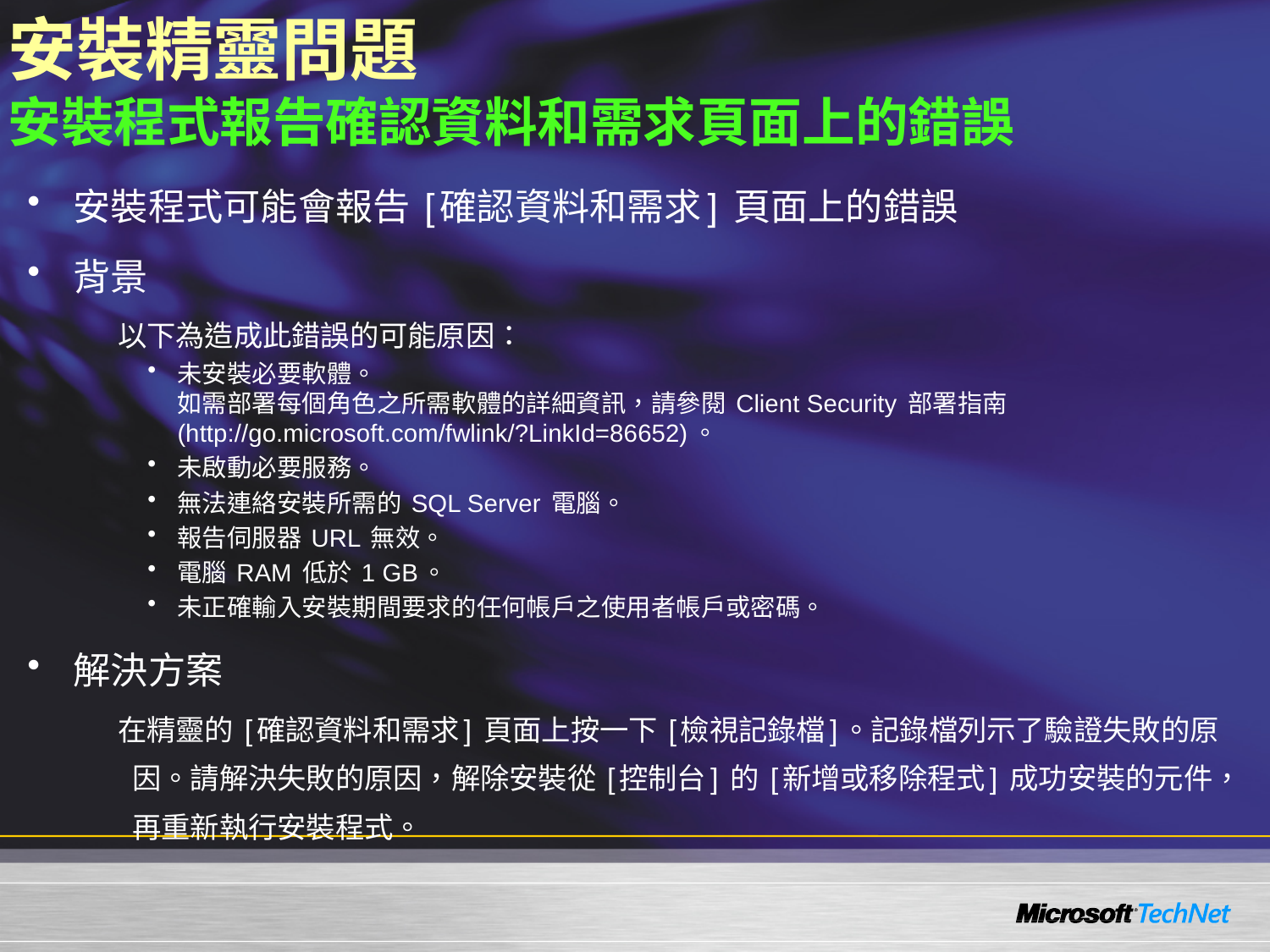

# 安裝精靈問題 安裝程式報告確認資料和需求頁面上的錯誤
安裝程式可能會報告 [確認資料和需求] 頁面上的錯誤
背景
以下為造成此錯誤的可能原因：
未安裝必要軟體。
如需部署每個角色之所需軟體的詳細資訊，請參閱 Client Security 部署指南 (http://go.microsoft.com/fwlink/?LinkId=86652)。
未啟動必要服務。
無法連絡安裝所需的 SQL Server 電腦。
報告伺服器 URL 無效。
電腦 RAM 低於 1 GB。
未正確輸入安裝期間要求的任何帳戶之使用者帳戶或密碼。
解決方案
在精靈的 [確認資料和需求] 頁面上按一下 [檢視記錄檔]。記錄檔列示了驗證失敗的原因。請解決失敗的原因，解除安裝從 [控制台] 的 [新增或移除程式] 成功安裝的元件，再重新執行安裝程式。